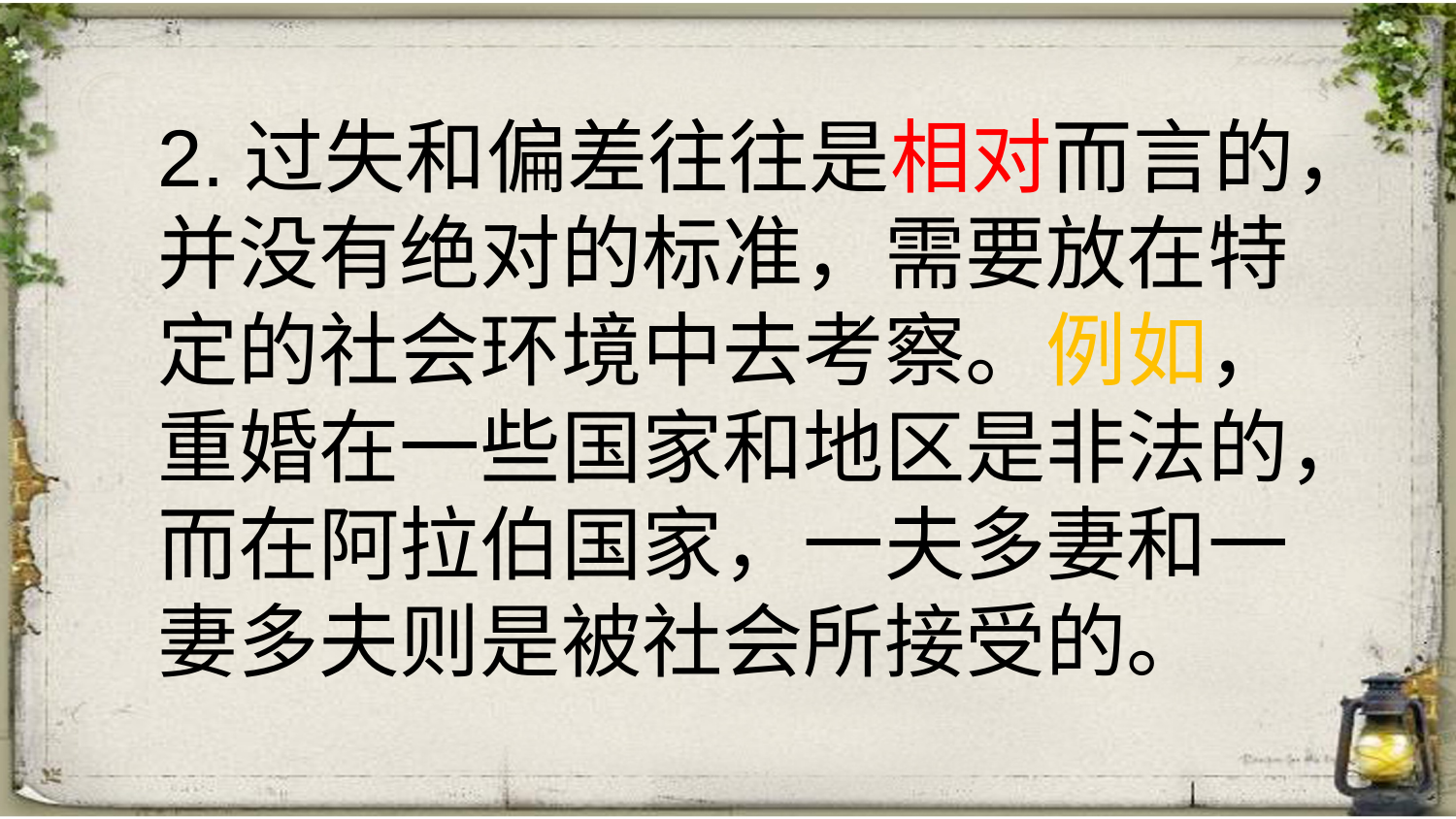

2.过失和偏差往往是相对而言的，并没有绝对的标准，需要放在特定的社会环境中去考察。例如，重婚在一些国家和地区是非法的，而在阿拉伯国家，一夫多妻和一妻多夫则是被社会所接受的。